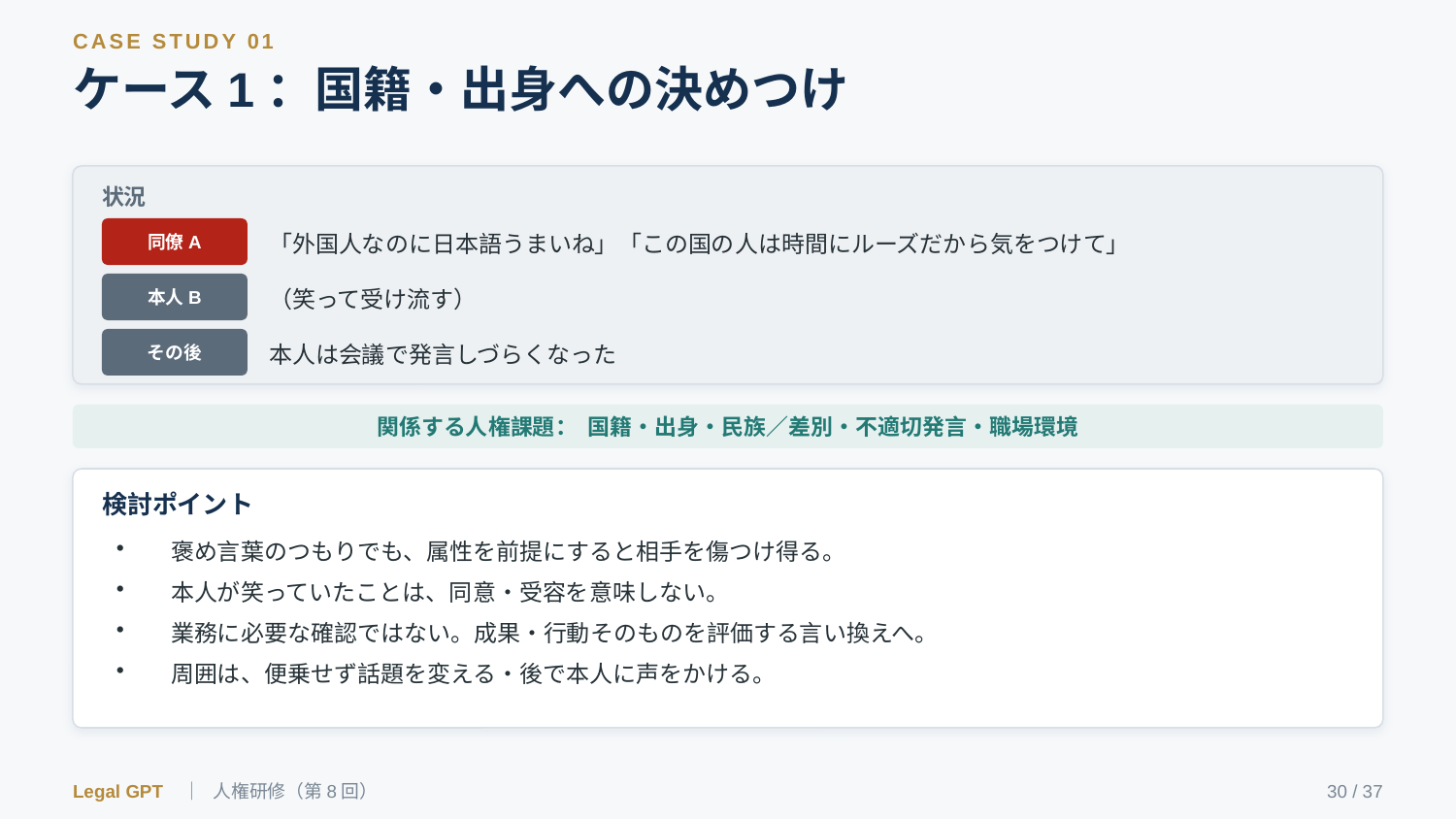

CASE STUDY 01
ケース1：国籍・出身への決めつけ

状況
「外国人なのに日本語うまいね」「この国の人は時間にルーズだから気をつけて」

同僚A
（笑って受け流す）

本人B
本人は会議で発言しづらくなった

その後

関係する人権課題：  国籍・出身・民族／差別・不適切発言・職場環境

検討ポイント
褒め言葉のつもりでも、属性を前提にすると相手を傷つけ得る。
本人が笑っていたことは、同意・受容を意味しない。
業務に必要な確認ではない。成果・行動そのものを評価する言い換えへ。
周囲は、便乗せず話題を変える・後で本人に声をかける。
Legal GPT   ｜   人権研修（第8回）
30 / 37